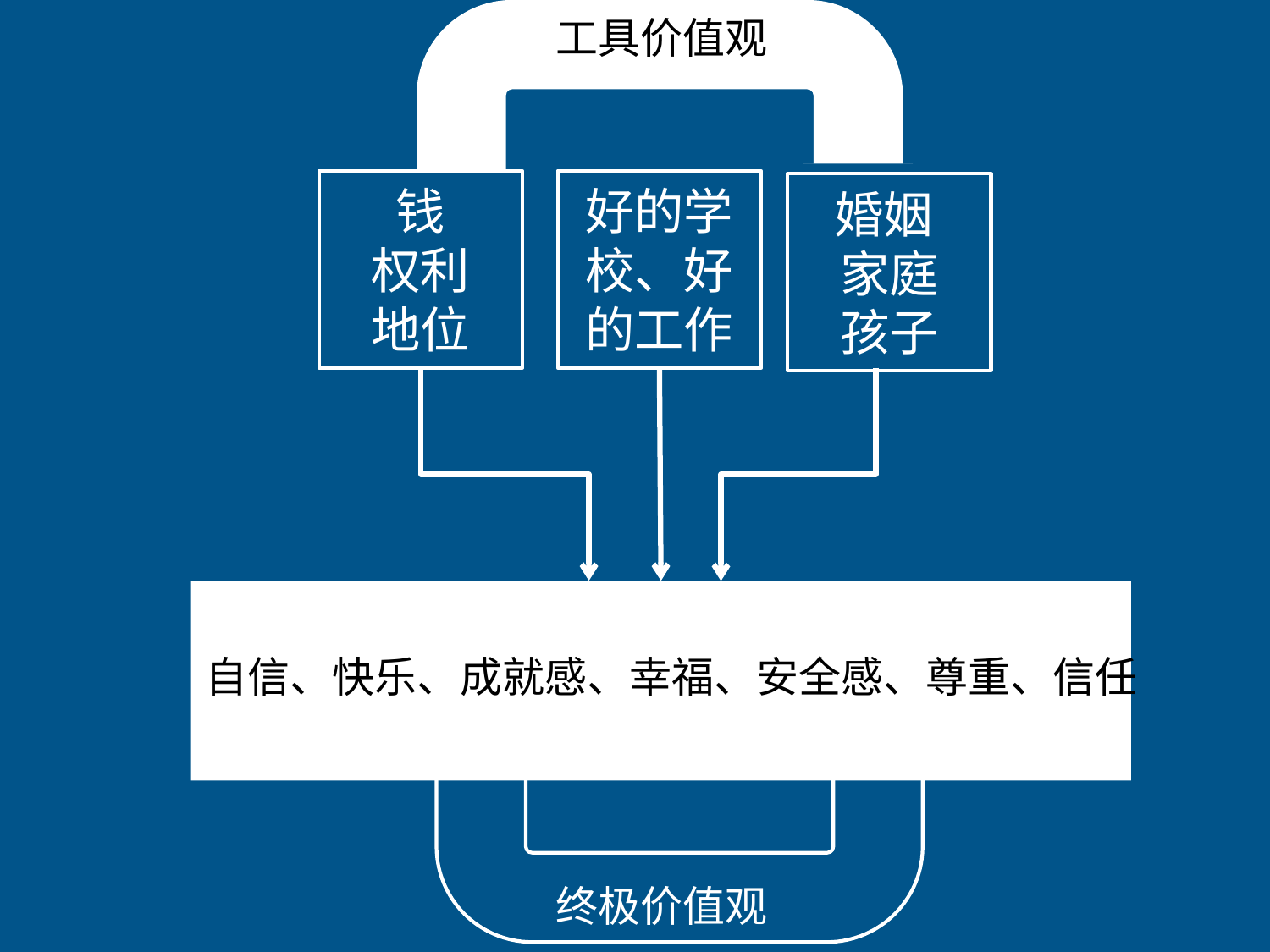

工具价值观
钱
权利
地位
好的学校、好的工作
婚姻
家庭
孩子
点击添加文本
点击添加文本

点击添加文本
自信、快乐、成就感、幸福、安全感、尊重、信任

点击添加文本
终极价值观